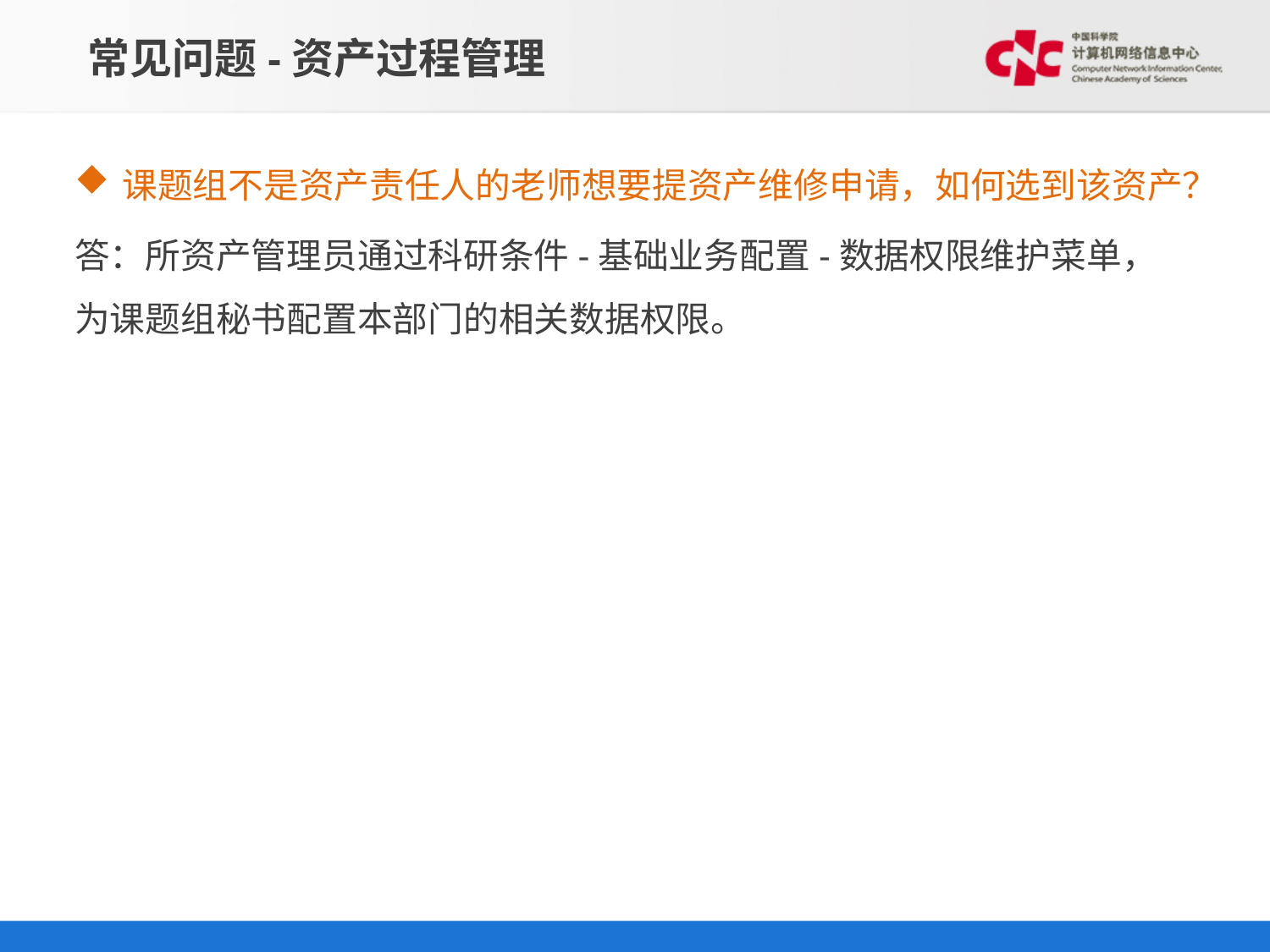

# 常见问题-资产过程管理
课题组不是资产责任人的老师想要提资产维修申请，如何选到该资产？
答：所资产管理员通过科研条件-基础业务配置-数据权限维护菜单，为课题组秘书配置本部门的相关数据权限。